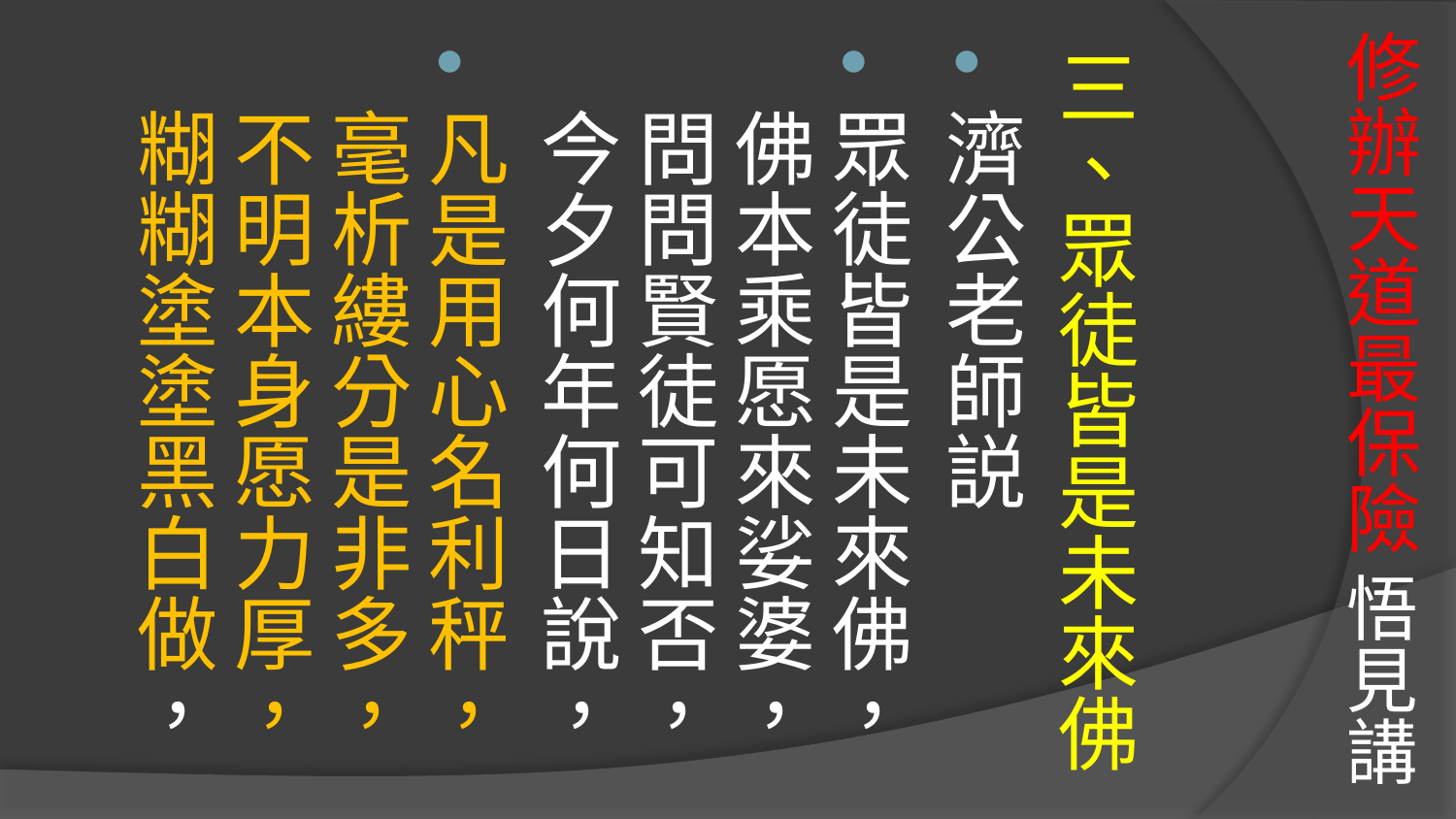

# 修辦天道最保險 悟見講
三、眾徒皆是未來佛
濟公老師説
眾徒皆是未來佛，佛本乘愿來娑婆，
問問賢徒可知否，今夕何年何日說，
凡是用心名利秤，毫析縷分是非多，
不明本身愿力厚，糊糊塗塗黑白做，